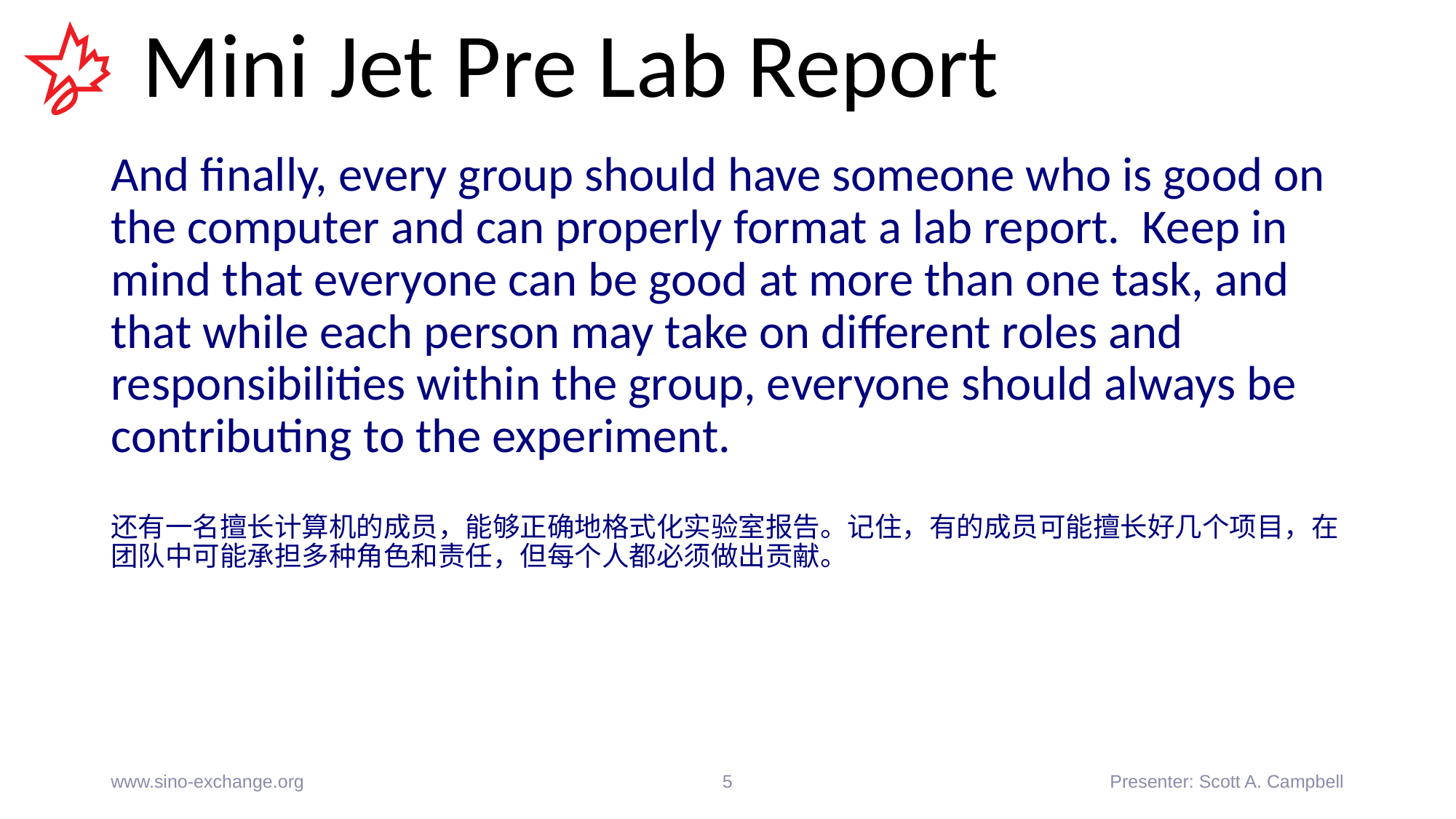

# Mini Jet Pre Lab Report
And finally, every group should have someone who is good on the computer and can properly format a lab report.  Keep in mind that everyone can be good at more than one task, and that while each person may take on different roles and responsibilities within the group, everyone should always be contributing to the experiment.

还有一名擅长计算机的成员，能够正确地格式化实验室报告。记住，有的成员可能擅长好几个项目，在团队中可能承担多种角色和责任，但每个人都必须做出贡献。

www.sino-exchange.org
5
Presenter: Scott A. Campbell